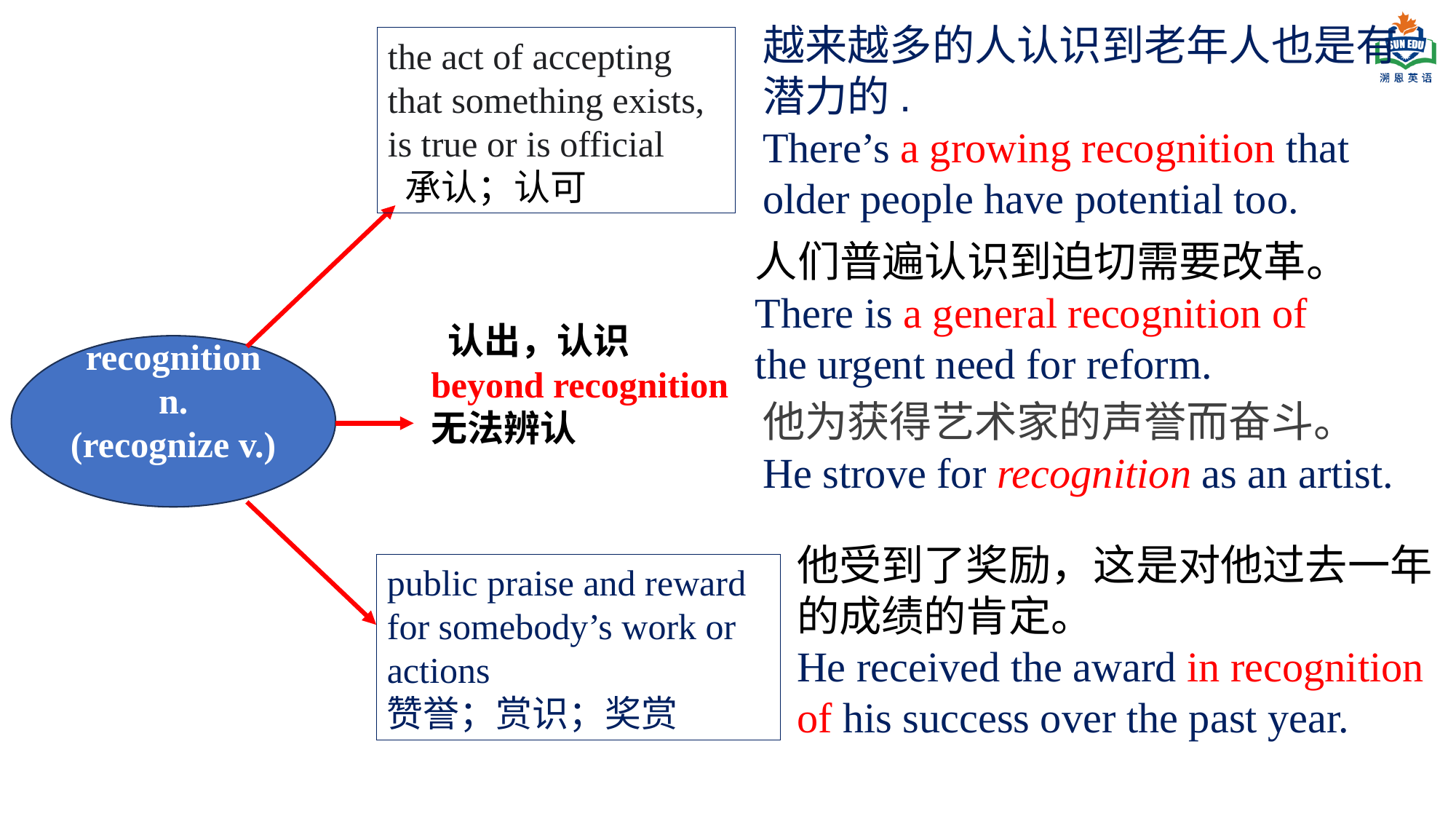

越来越多的人认识到老年人也是有潜力的.
There’s a growing recognition that older people have potential too.
the act of accepting that something exists, is true or is official
 承认；认可
人们普遍认识到迫切需要改革。
There is a general recognition of the urgent need for reform.
 认出，认识
beyond recognition
无法辨认
recognition n.
(recognize v.)
他为获得艺术家的声誉而奋斗。
He strove for recognition as an artist.
他受到了奖励，这是对他过去一年的成绩的肯定。
He received the award in recognition of his success over the past year.
public praise and reward for somebody’s work or actions
赞誉；赏识；奖赏